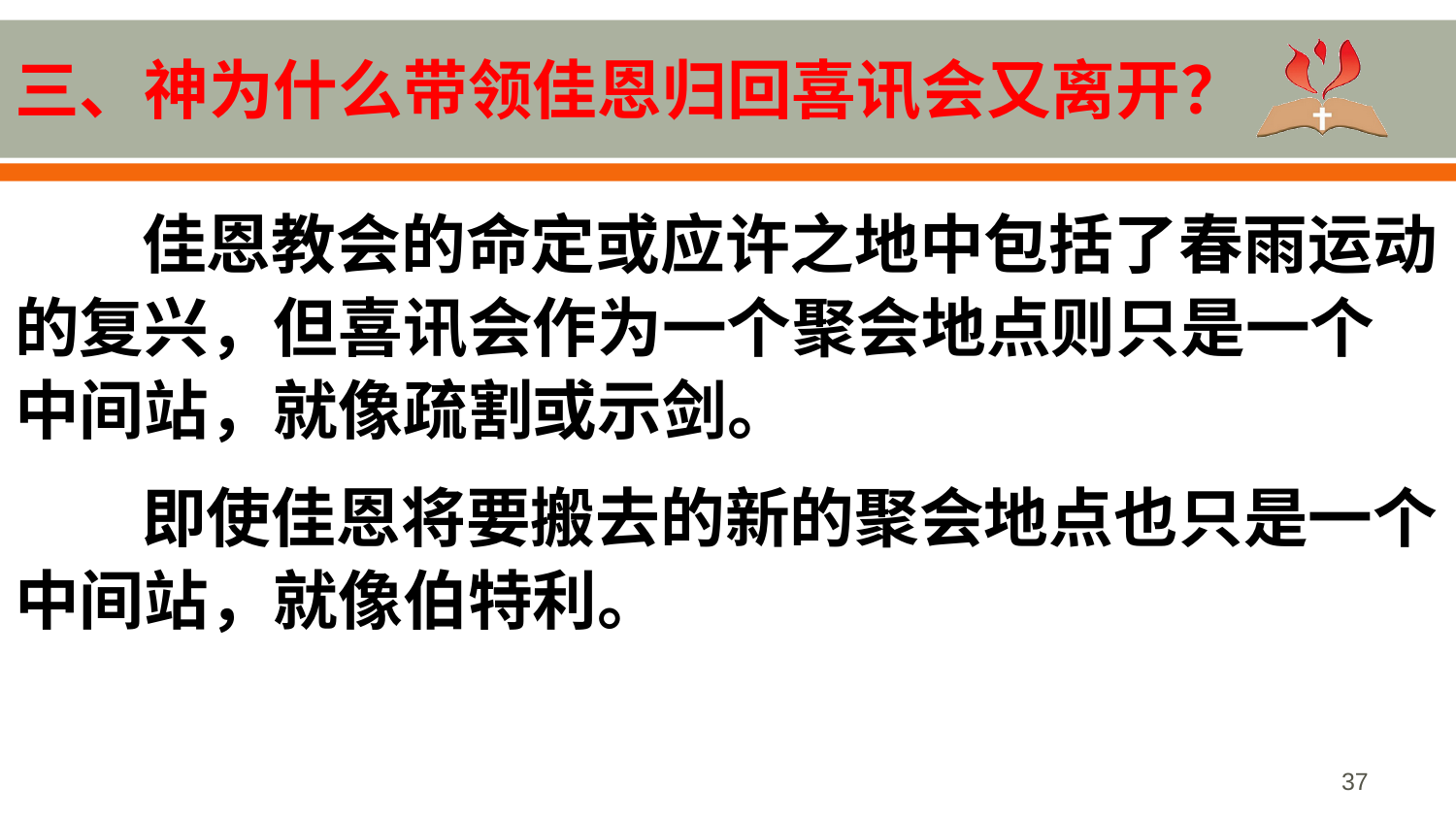

# 三、神为什么带领佳恩归回喜讯会又离开？
佳恩教会的命定或应许之地中包括了春雨运动的复兴，但喜讯会作为一个聚会地点则只是一个中间站，就像疏割或示剑。
即使佳恩将要搬去的新的聚会地点也只是一个中间站，就像伯特利。

37